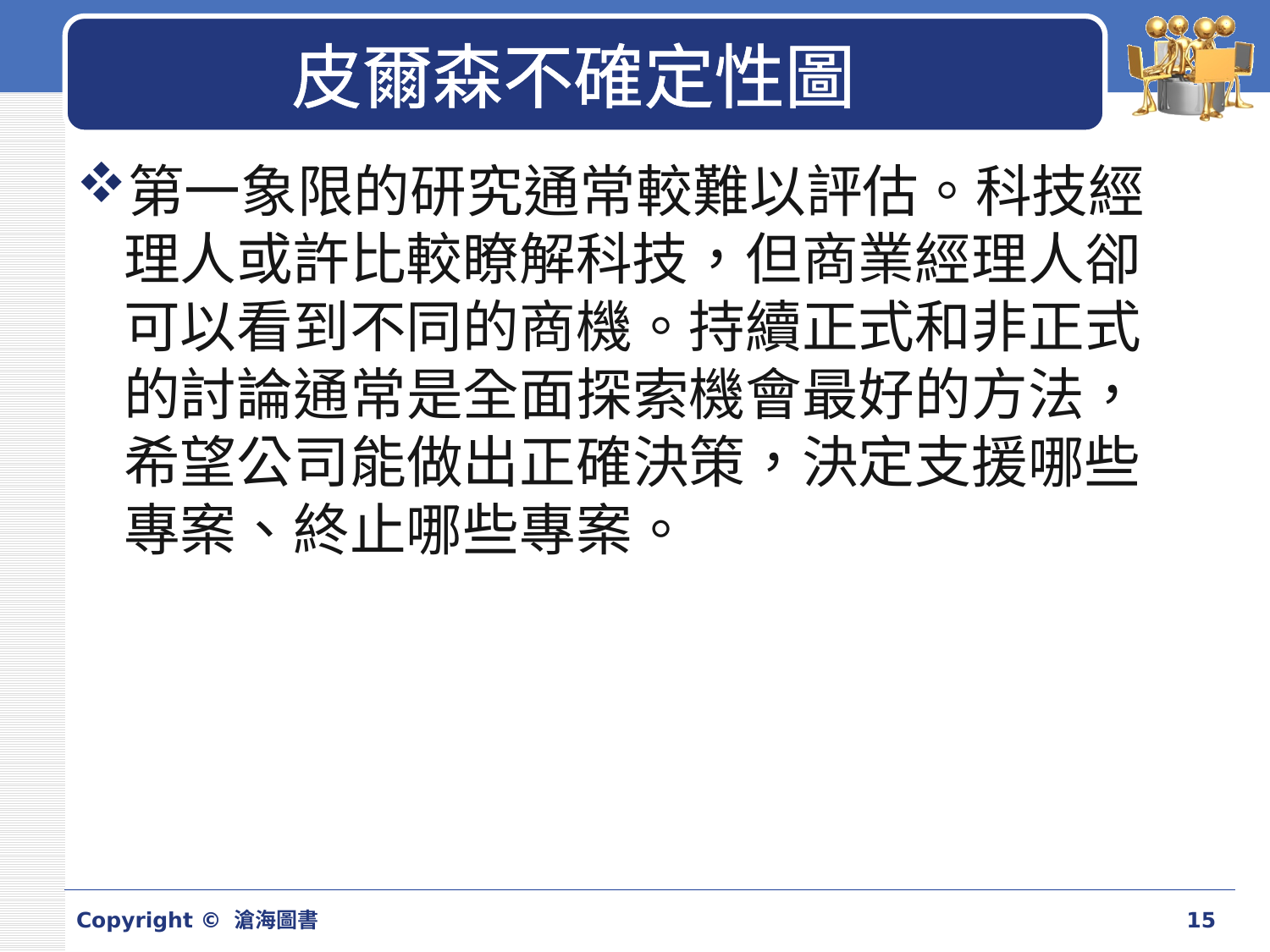

# 皮爾森不確定性圖
第一象限的研究通常較難以評估。科技經理人或許比較瞭解科技，但商業經理人卻可以看到不同的商機。持續正式和非正式的討論通常是全面探索機會最好的方法，希望公司能做出正確決策，決定支援哪些專案、終止哪些專案。

Copyright © 滄海圖書
15